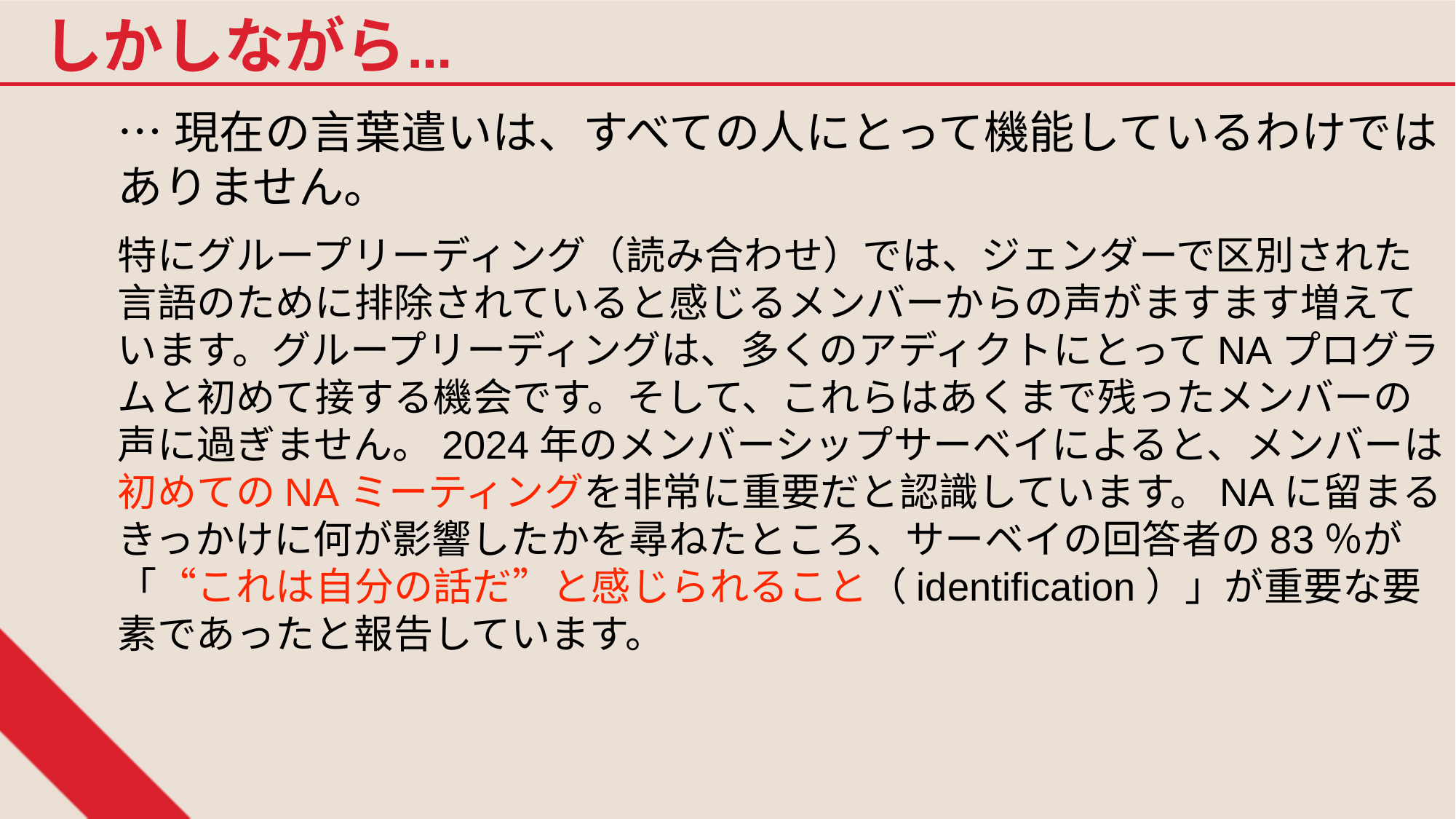

しかしながら…

…現在の言葉遣いは、すべての人にとって機能しているわけではありません。
特にグループリーディング（読み合わせ）では、ジェンダーで区別された言語のために排除されていると感じるメンバーからの声がますます増えています。グループリーディングは、多くのアディクトにとってNAプログラムと初めて接する機会です。そして、これらはあくまで残ったメンバーの声に過ぎません。2024年のメンバーシップサーベイによると、メンバーは初めてのNAミーティングを非常に重要だと認識しています。NAに留まるきっかけに何が影響したかを尋ねたところ、サーベイの回答者の83％が「“これは自分の話だ”と感じられること（identification）」が重要な要素であったと報告しています。